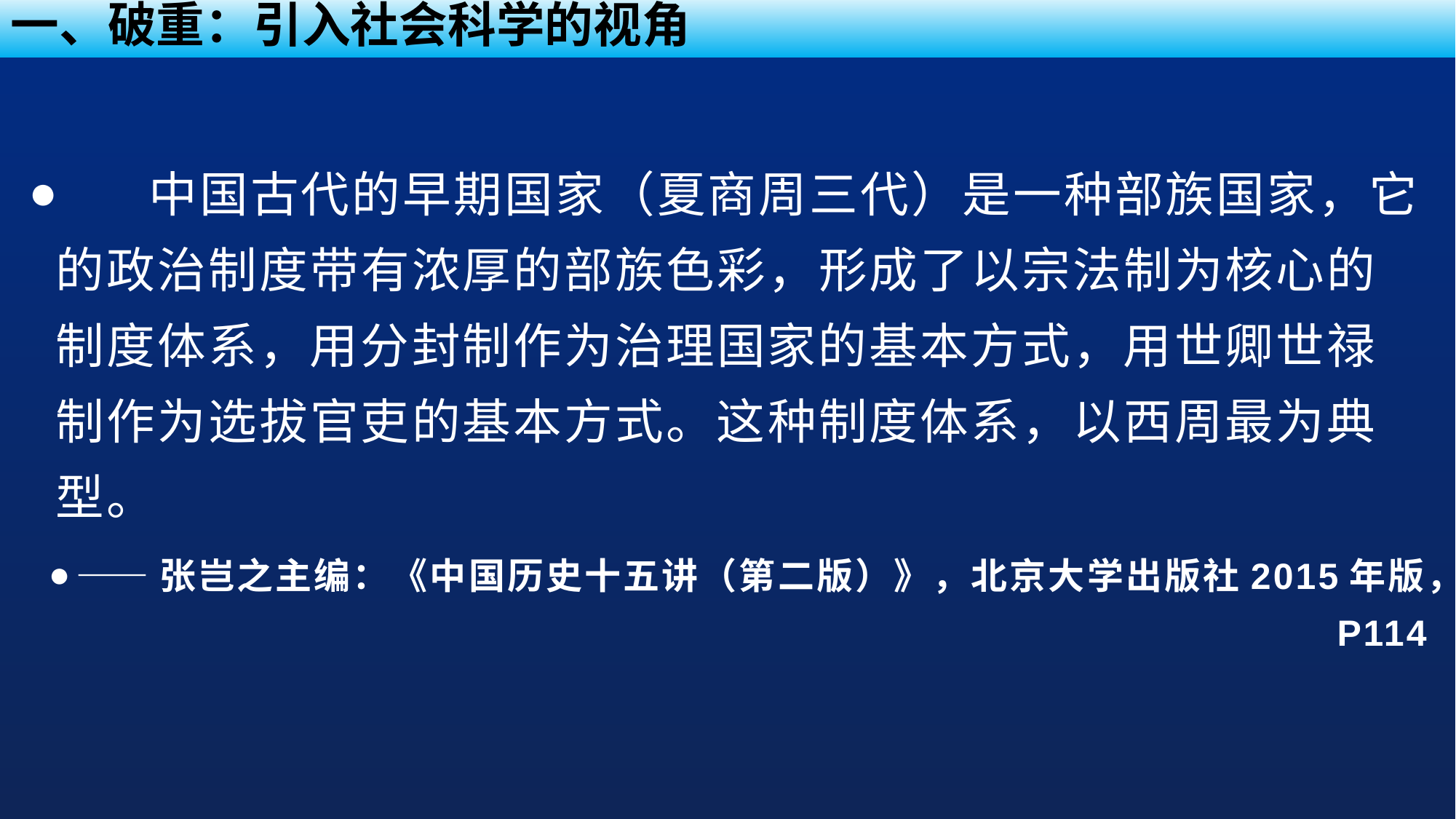

一、破重：引入社会科学的视角
      中国古代的早期国家（夏商周三代）是一种部族国家，它的政治制度带有浓厚的部族色彩，形成了以宗法制为核心的制度体系，用分封制作为治理国家的基本方式，用世卿世禄制作为选拔官吏的基本方式。这种制度体系，以西周最为典型。
——张岂之主编：《中国历史十五讲（第二版）》，北京大学出版社2015年版，P114